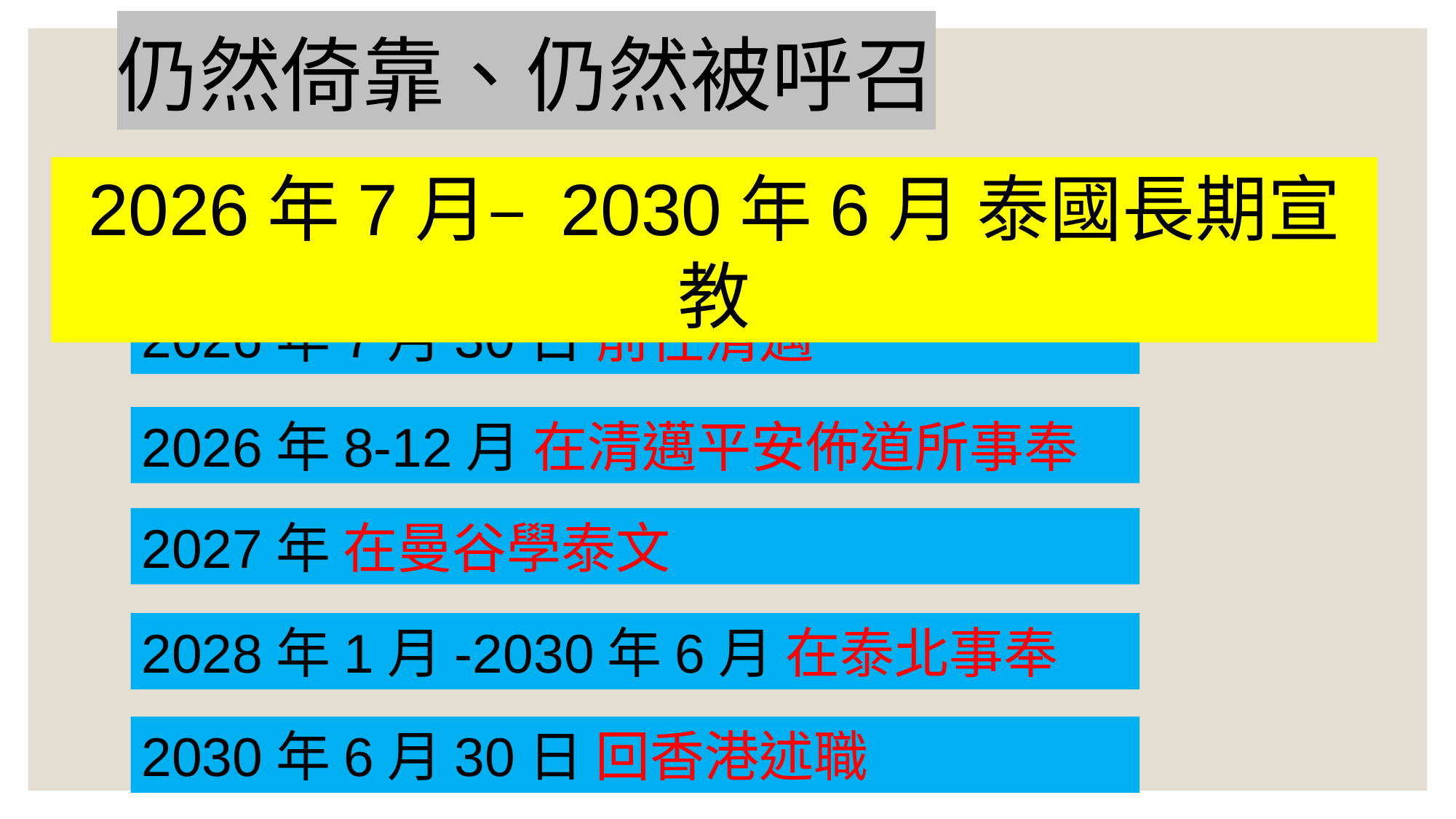

仍然倚靠、仍然被呼召
2026年7月– 2030年6月 泰國長期宣教
2026年7月30日 前往清邁
2026年8-12月 在清邁平安佈道所事奉
2027年 在曼谷學泰文
2028年1月-2030年6月 在泰北事奉
2030年6月30日 回香港述職